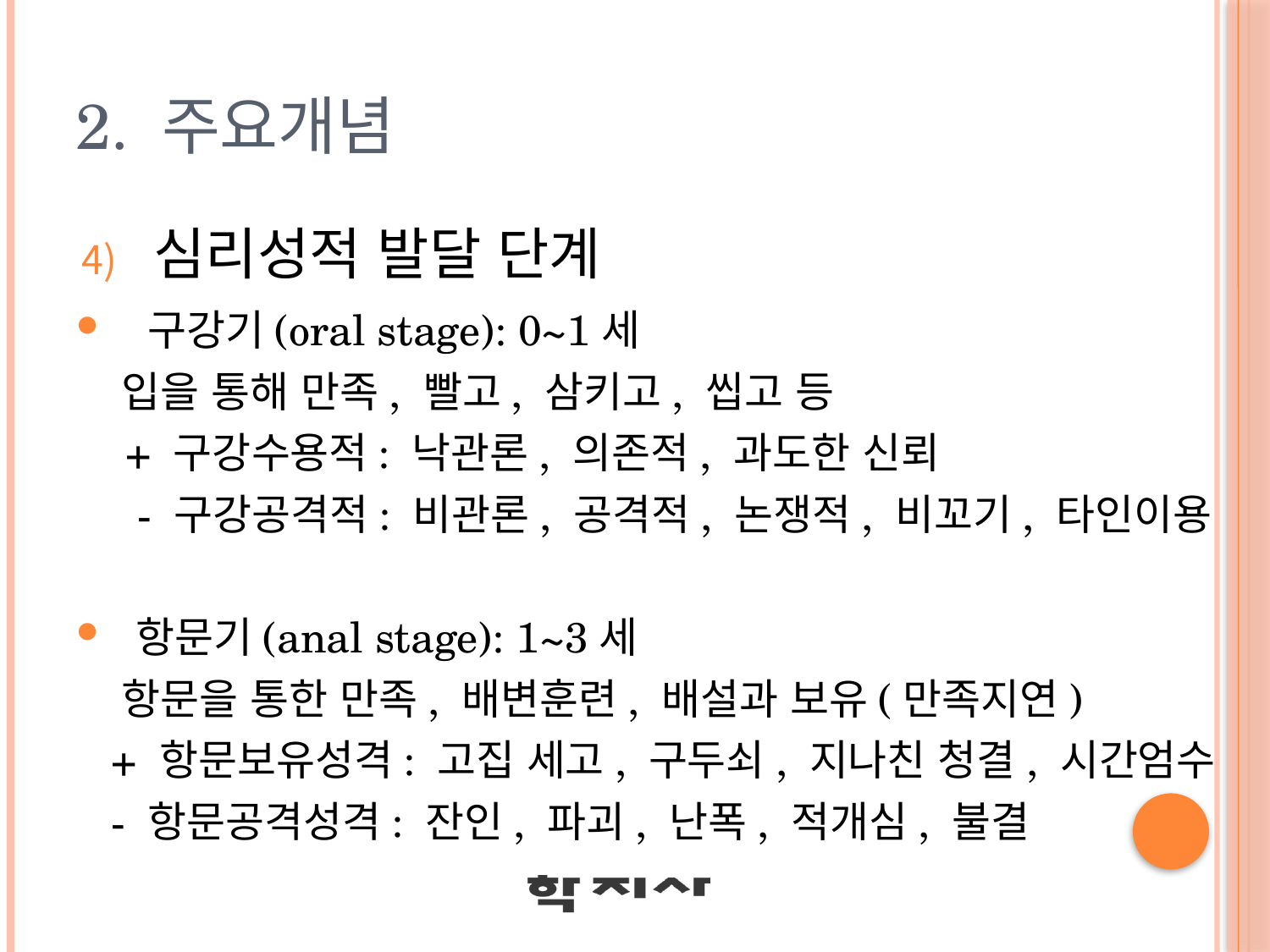

# 2. 주요개념
심리성적 발달 단계

1구강기(oral stage): 0~1세
   입을 통해 만족, 빨고, 삼키고, 씹고 등
    + 구강수용적: 낙관론, 의존적, 과도한 신뢰
     - 구강공격적: 비관론, 공격적, 논쟁적, 비꼬기, 타인이용

 항문기(anal stage): 1~3세
   항문을 통한 만족, 배변훈련, 배설과 보유(만족지연)
   + 항문보유성격: 고집 세고, 구두쇠, 지나친 청결, 시간엄수
   - 항문공격성격: 잔인, 파괴, 난폭, 적개심, 불결